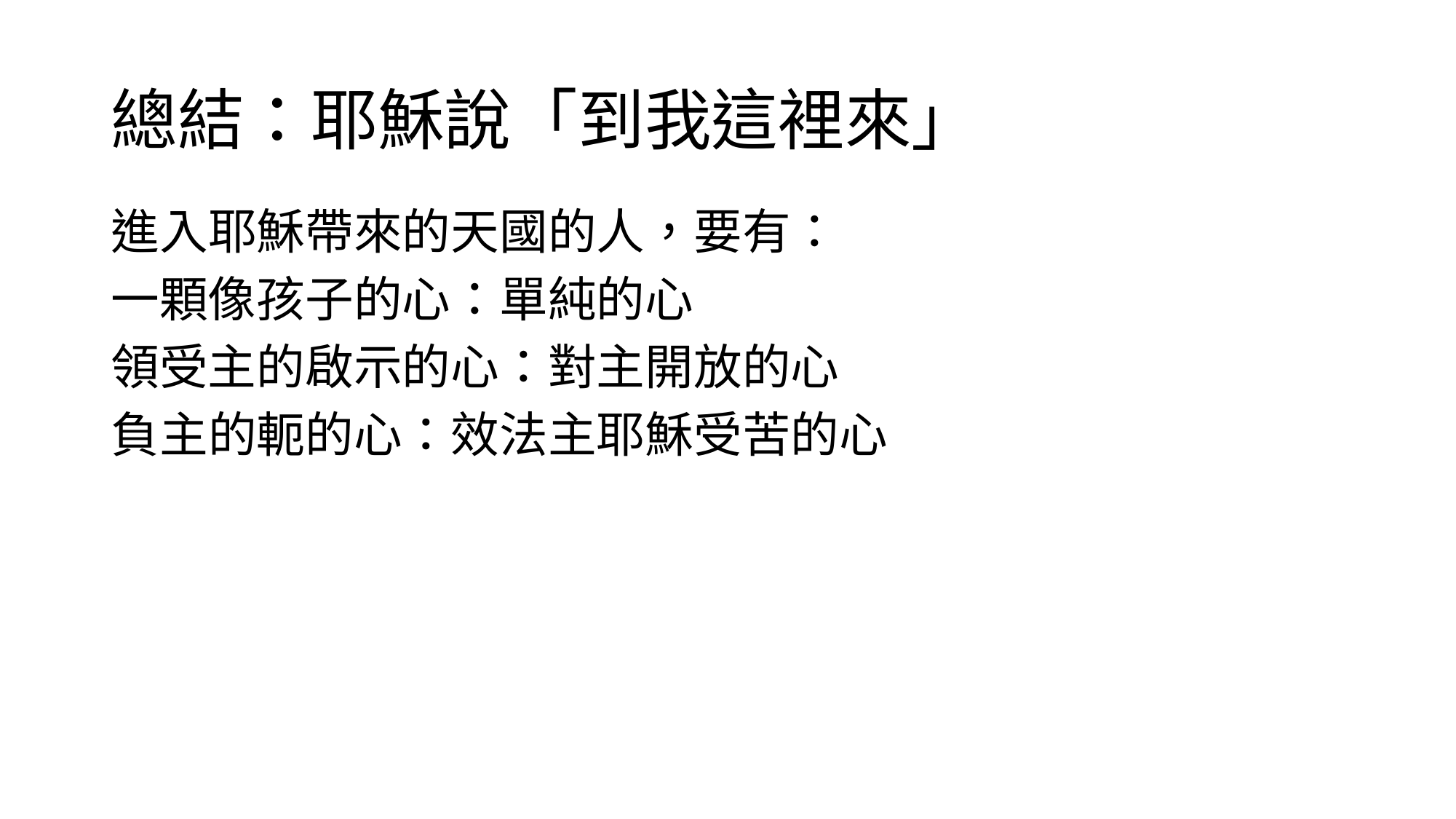

# 總結：耶穌說「到我這裡來」
進入耶穌帶來的天國的人，要有：
一顆像孩子的心：單純的心
領受主的啟示的心：對主開放的心
負主的軛的心：效法主耶穌受苦的心